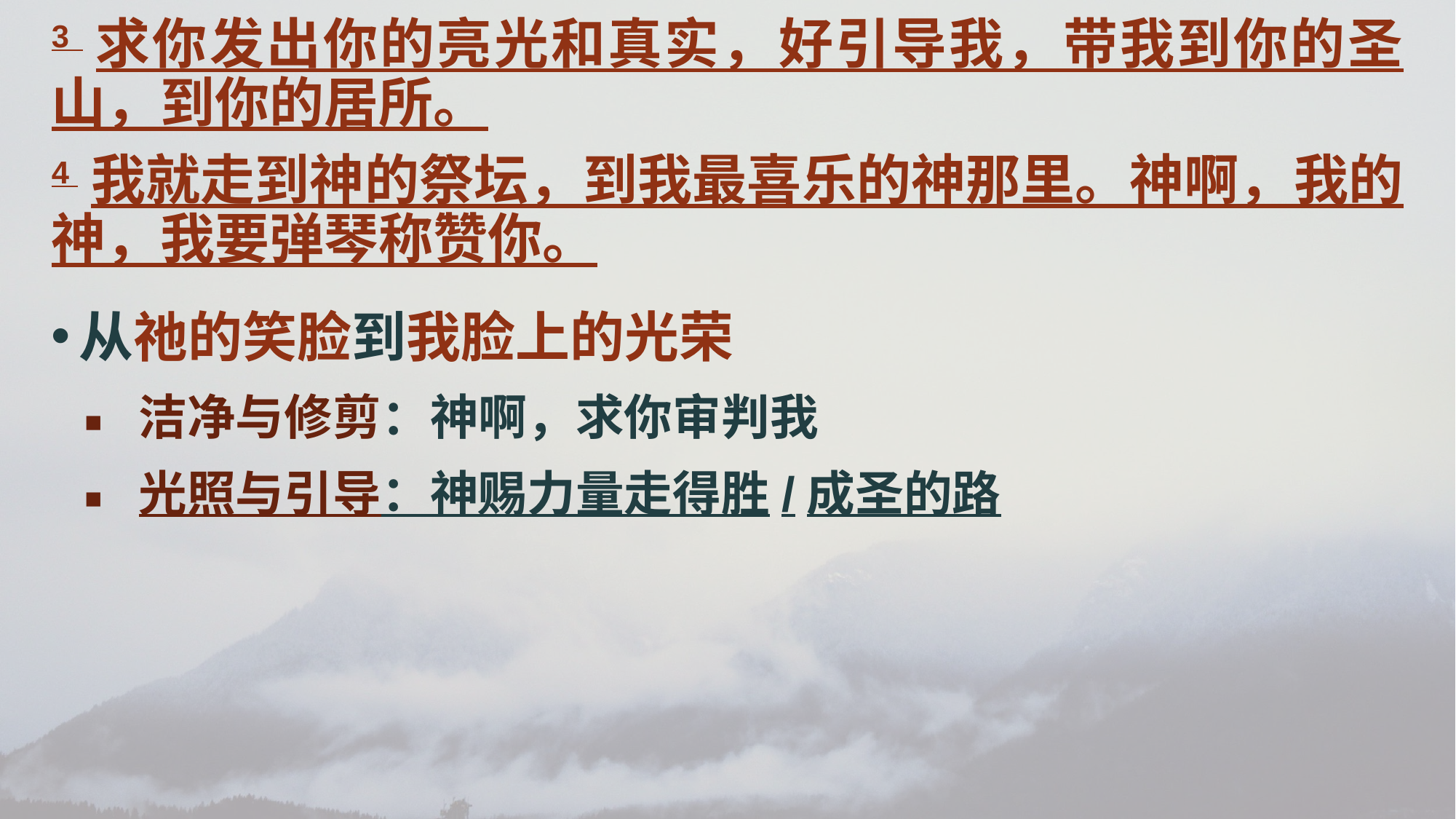

3 求你发出你的亮光和真实，好引导我，带我到你的圣山，到你的居所。
4 我就走到神的祭坛，到我最喜乐的神那里。神啊，我的神，我要弹琴称赞你。
从祂的笑脸到我脸上的光荣
洁净与修剪：神啊，求你审判我
光照与引导：神赐力量走得胜/成圣的路